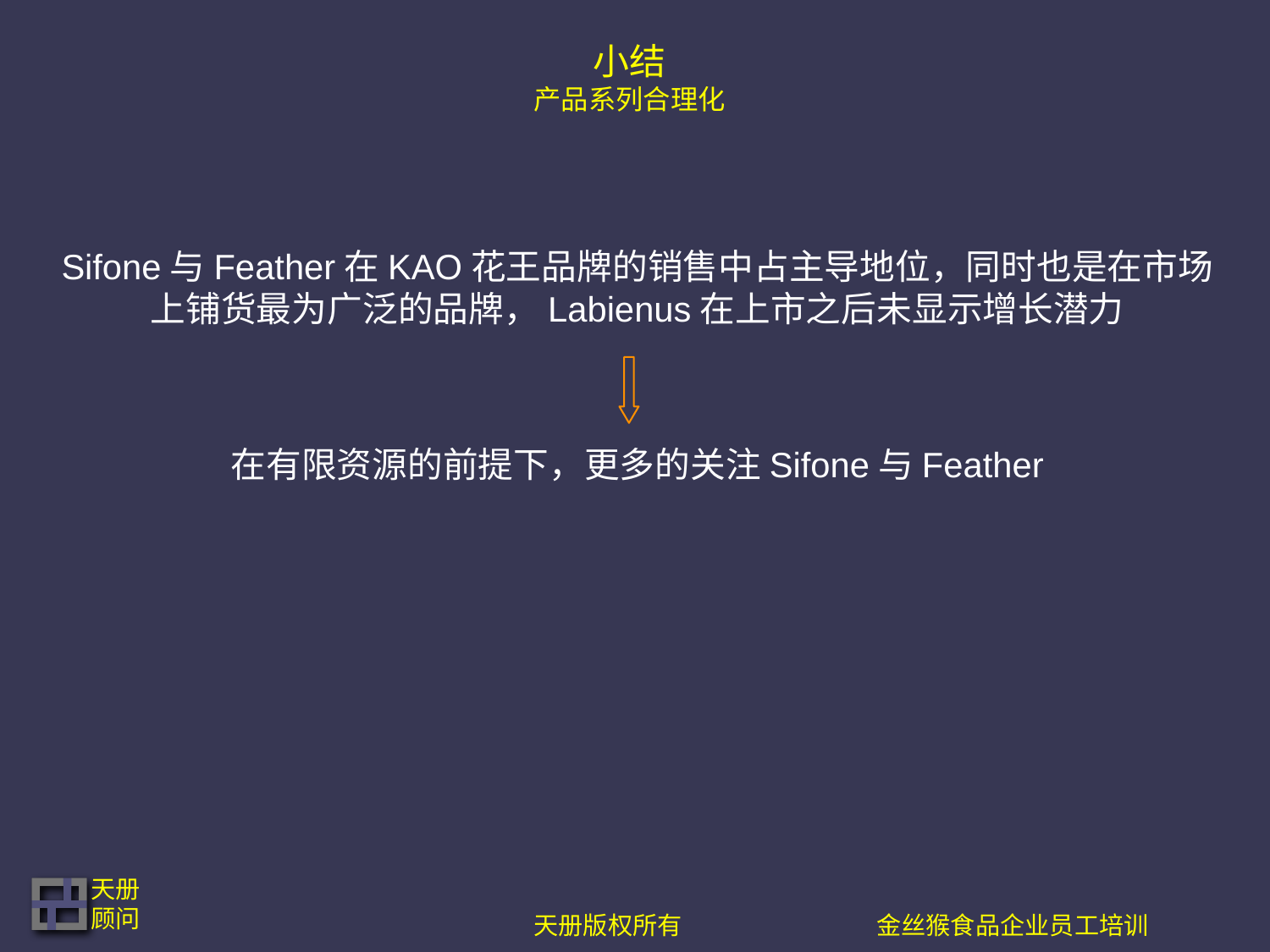

# 小结 产品系列合理化
	Sifone与Feather在KAO花王品牌的销售中占主导地位，同时也是在市场上铺货最为广泛的品牌，Labienus在上市之后未显示增长潜力

	在有限资源的前提下，更多的关注Sifone与Feather

35